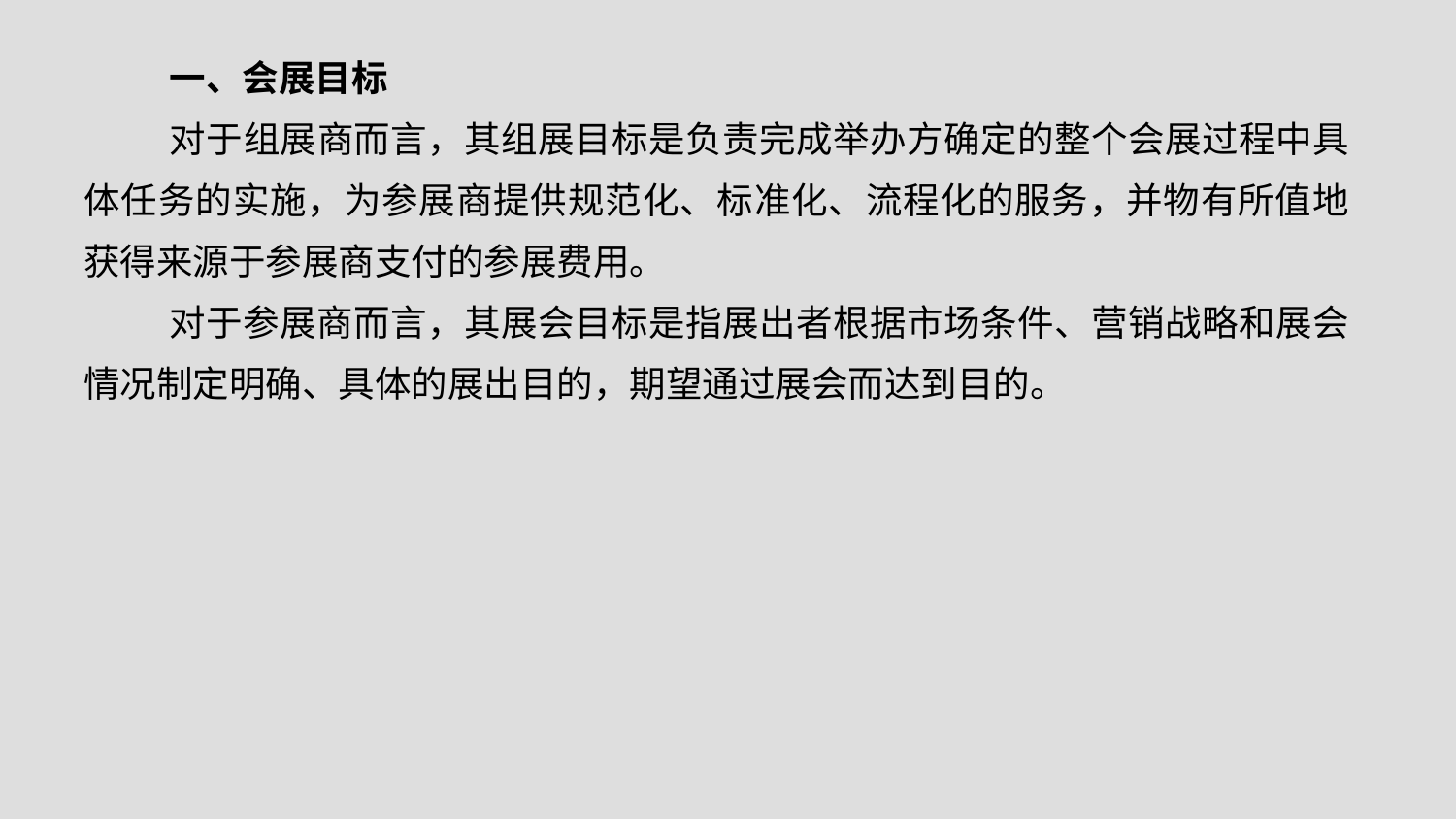

一、会展目标
对于组展商而言，其组展目标是负责完成举办方确定的整个会展过程中具体任务的实施，为参展商提供规范化、标准化、流程化的服务，并物有所值地获得来源于参展商支付的参展费用。
对于参展商而言，其展会目标是指展出者根据市场条件、营销战略和展会情况制定明确、具体的展出目的，期望通过展会而达到目的。